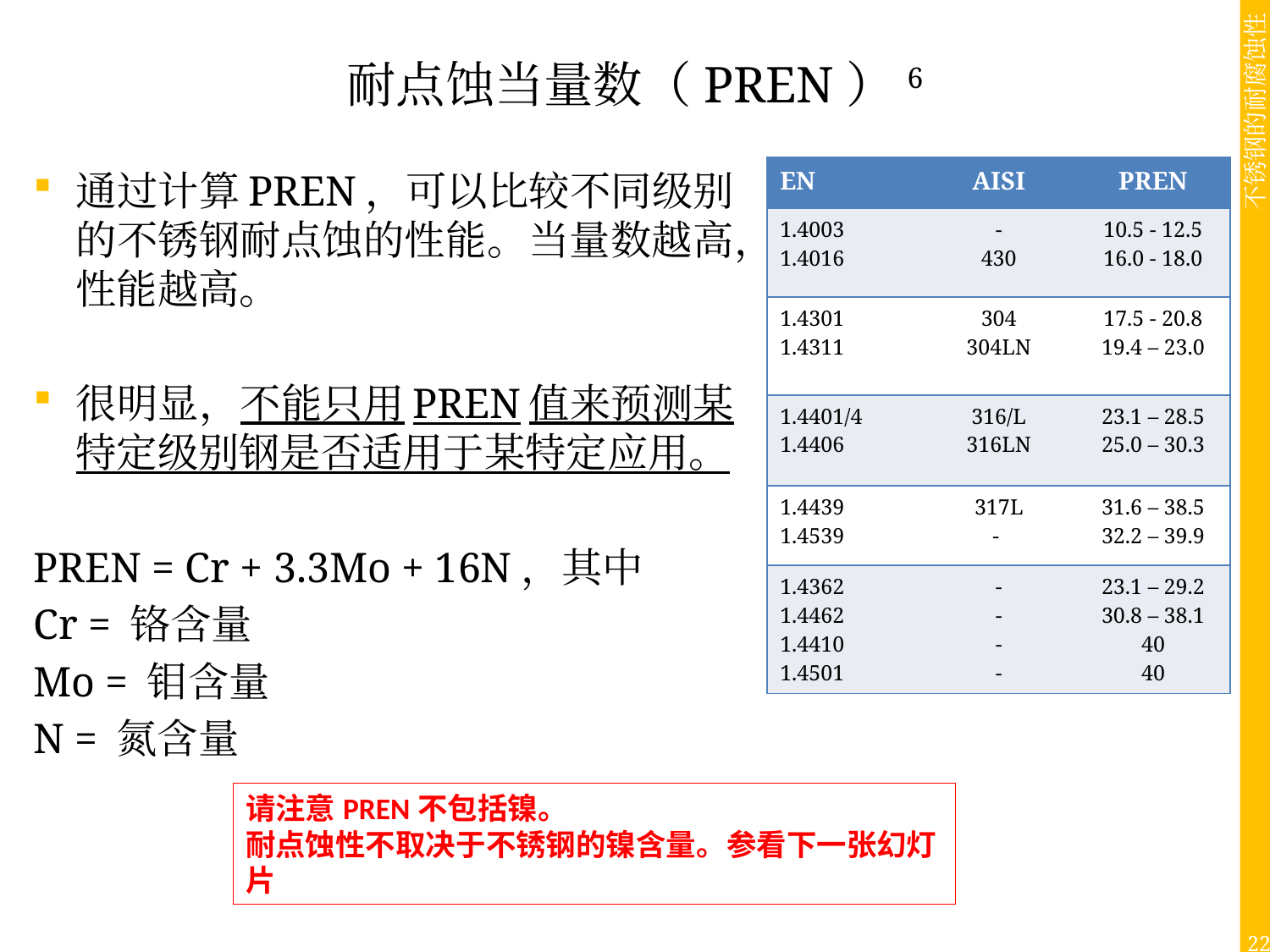

# 耐点蚀当量数（PREN）6
| EN | AISI | PREN |
| --- | --- | --- |
| 1.4003 1.4016 | - 430 | 10.5 - 12.5 16.0 - 18.0 |
| 1.4301 1.4311 | 304 304LN | 17.5 - 20.8 19.4 – 23.0 |
| 1.4401/4 1.4406 | 316/L 316LN | 23.1 – 28.5 25.0 – 30.3 |
| 1.4439 1.4539 | 317L - | 31.6 – 38.5 32.2 – 39.9 |
| 1.4362 1.4462 1.4410 1.4501 | - - - - | 23.1 – 29.2 30.8 – 38.1 40 40 |
通过计算PREN，可以比较不同级别的不锈钢耐点蚀的性能。当量数越高，性能越高。

很明显，不能只用PREN值来预测某特定级别钢是否适用于某特定应用。

PREN = Cr + 3.3Mo + 16N，其中
Cr = 铬含量
Mo = 钼含量
N = 氮含量
请注意PREN不包括镍。
耐点蚀性不取决于不锈钢的镍含量。参看下一张幻灯片
22